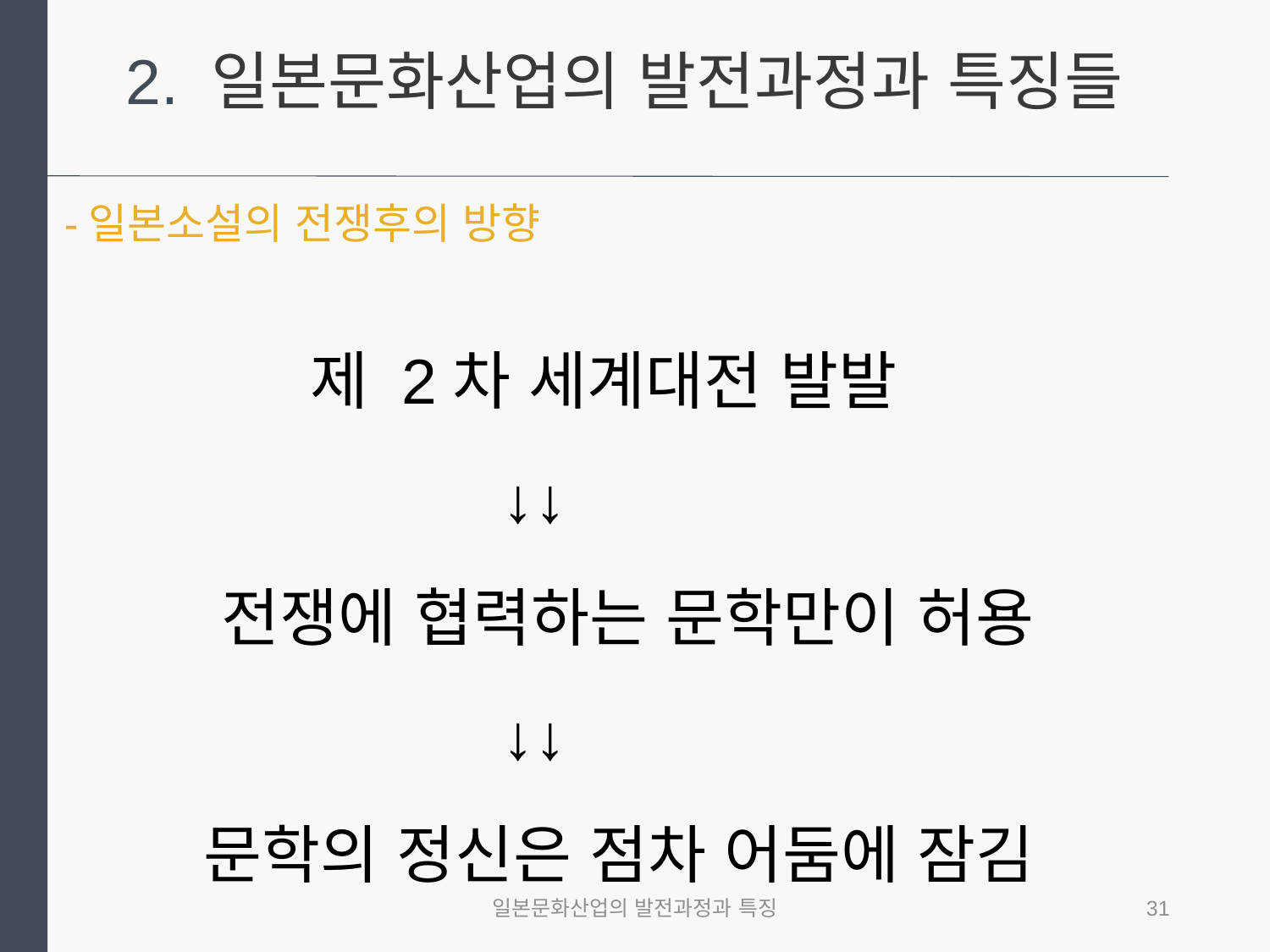

2. 일본문화산업의 발전과정과 특징들
-일본소설의 전쟁후의 방향

             제 2차 세계대전 발발

                         ↓↓

        전쟁에 협력하는 문학만이 허용

                         ↓↓

       문학의 정신은 점차 어둠에 잠김

일본문화산업의 발전과정과 특징
31